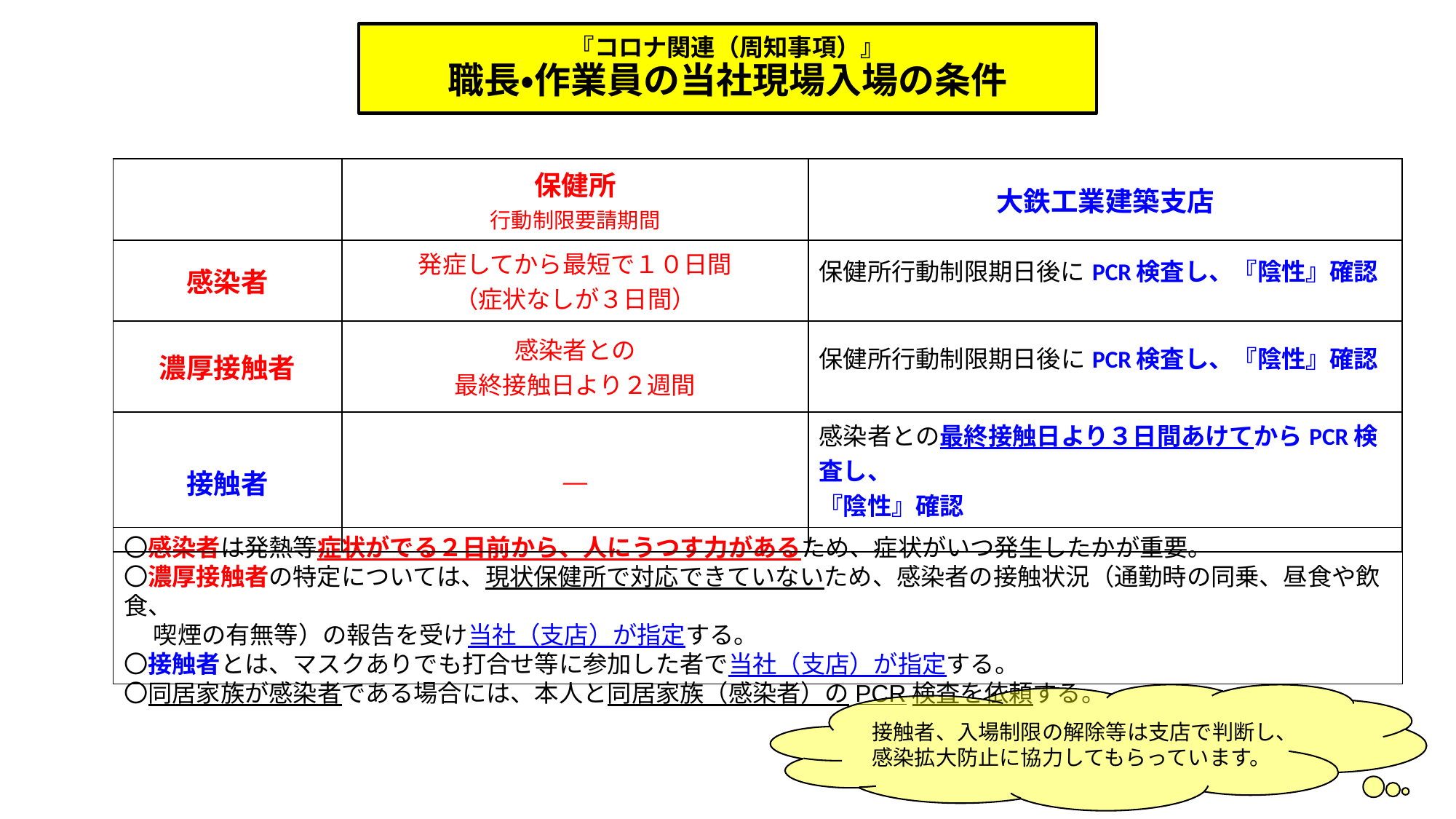

# 『コロナ関連（周知事項）』 職長・作業員の当社現場入場の条件
|  | 保健所 行動制限要請期間 | 大鉄工業建築支店 |
| --- | --- | --- |
| 感染者 | 発症してから最短で１０日間 （症状なしが３日間） | 保健所行動制限期日後にPCR検査し、『陰性』確認 |
| 濃厚接触者 | 感染者との 最終接触日より２週間 | 保健所行動制限期日後にPCR検査し、『陰性』確認 |
| 接触者 | ― | 感染者との最終接触日より３日間あけてからPCR検査し、 『陰性』確認 |
〇感染者は発熱等症状がでる２日前から、人にうつす力があるため、症状がいつ発生したかが重要。
〇濃厚接触者の特定については、現状保健所で対応できていないため、感染者の接触状況（通勤時の同乗、昼食や飲食、
　 喫煙の有無等）の報告を受け当社（支店）が指定する。
〇接触者とは、マスクありでも打合せ等に参加した者で当社（支店）が指定する。
〇同居家族が感染者である場合には、本人と同居家族（感染者）のPCR検査を依頼する。
接触者、入場制限の解除等は支店で判断し、感染拡大防止に協力してもらっています。